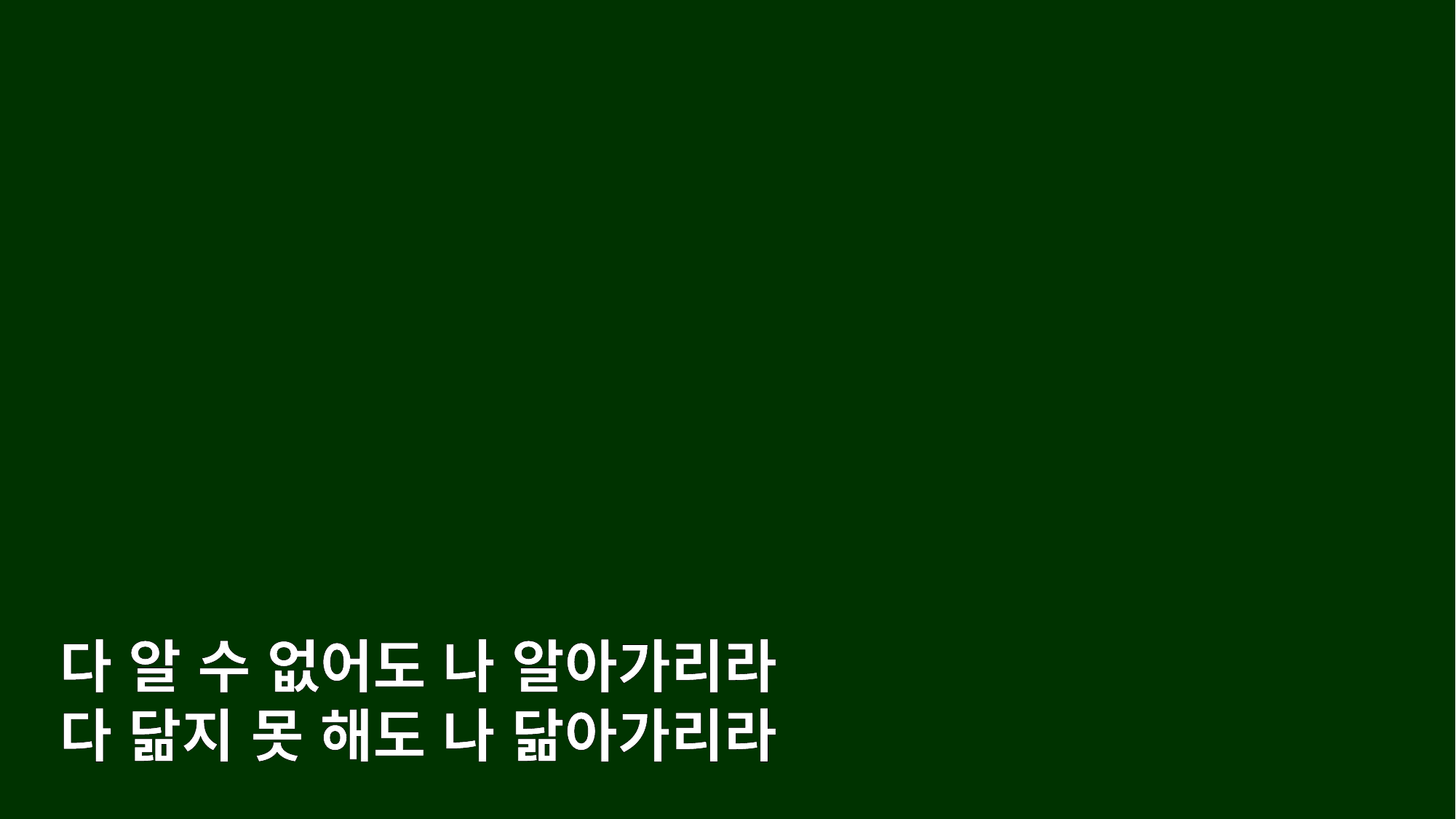

다 알 수 없어도 나 알아가리라
다 닮지 못 해도 나 닮아가리라